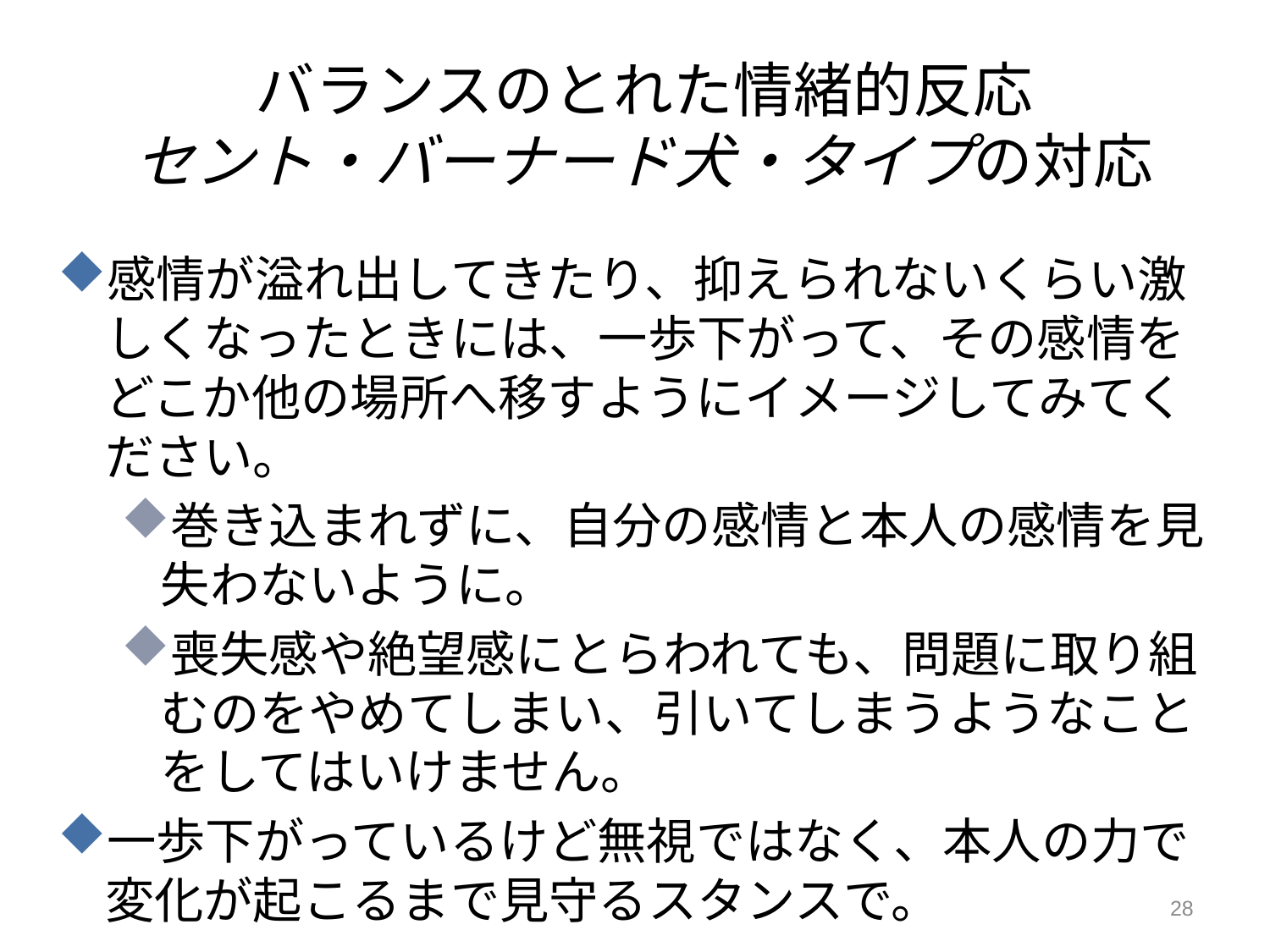

# バランスのとれた情緒的反応 セント・バーナード犬・タイプの対応
感情が溢れ出してきたり、抑えられないくらい激しくなったときには、一歩下がって、その感情をどこか他の場所へ移すようにイメージしてみてください。
巻き込まれずに、自分の感情と本人の感情を見失わないように。
喪失感や絶望感にとらわれても、問題に取り組むのをやめてしまい、引いてしまうようなことをしてはいけません。
一歩下がっているけど無視ではなく、本人の力で変化が起こるまで見守るスタンスで。
28